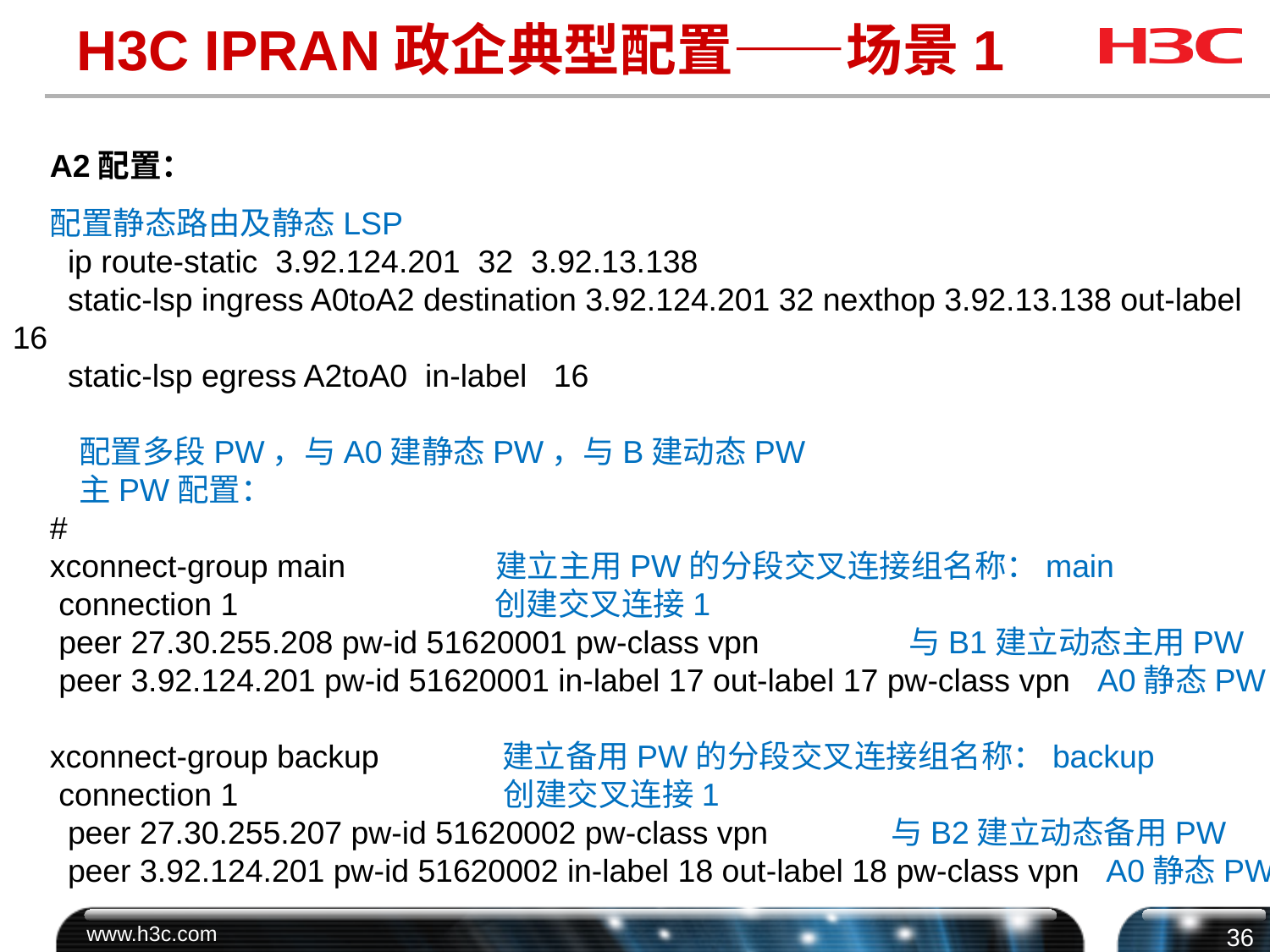

# H3C IPRAN政企典型配置——场景1
A2配置：
配置静态路由及静态LSP
  ip route-static  3.92.124.201  32  3.92.13.138
  static-lsp ingress A0toA2 destination 3.92.124.201 32 nexthop 3.92.13.138 out-label 16
  static-lsp egress A2toA0  in-label   16

   配置多段PW，与A0建静态PW，与B建动态PW
   主PW配置：
#
xconnect-group main                建立主用PW的分段交叉连接组名称：main
 connection 1                            创建交叉连接1
 peer 27.30.255.208 pw-id 51620001 pw-class vpn                与B1建立动态主用PW
 peer 3.92.124.201 pw-id 51620001 in-label 17 out-label 17 pw-class vpn   A0静态PW

xconnect-group backup             建立备用PW的分段交叉连接组名称：backup
 connection 1                             创建交叉连接1
  peer 27.30.255.207 pw-id 51620002 pw-class vpn             与B2建立动态备用PW
  peer 3.92.124.201 pw-id 51620002 in-label 18 out-label 18 pw-class vpn   A0静态PW